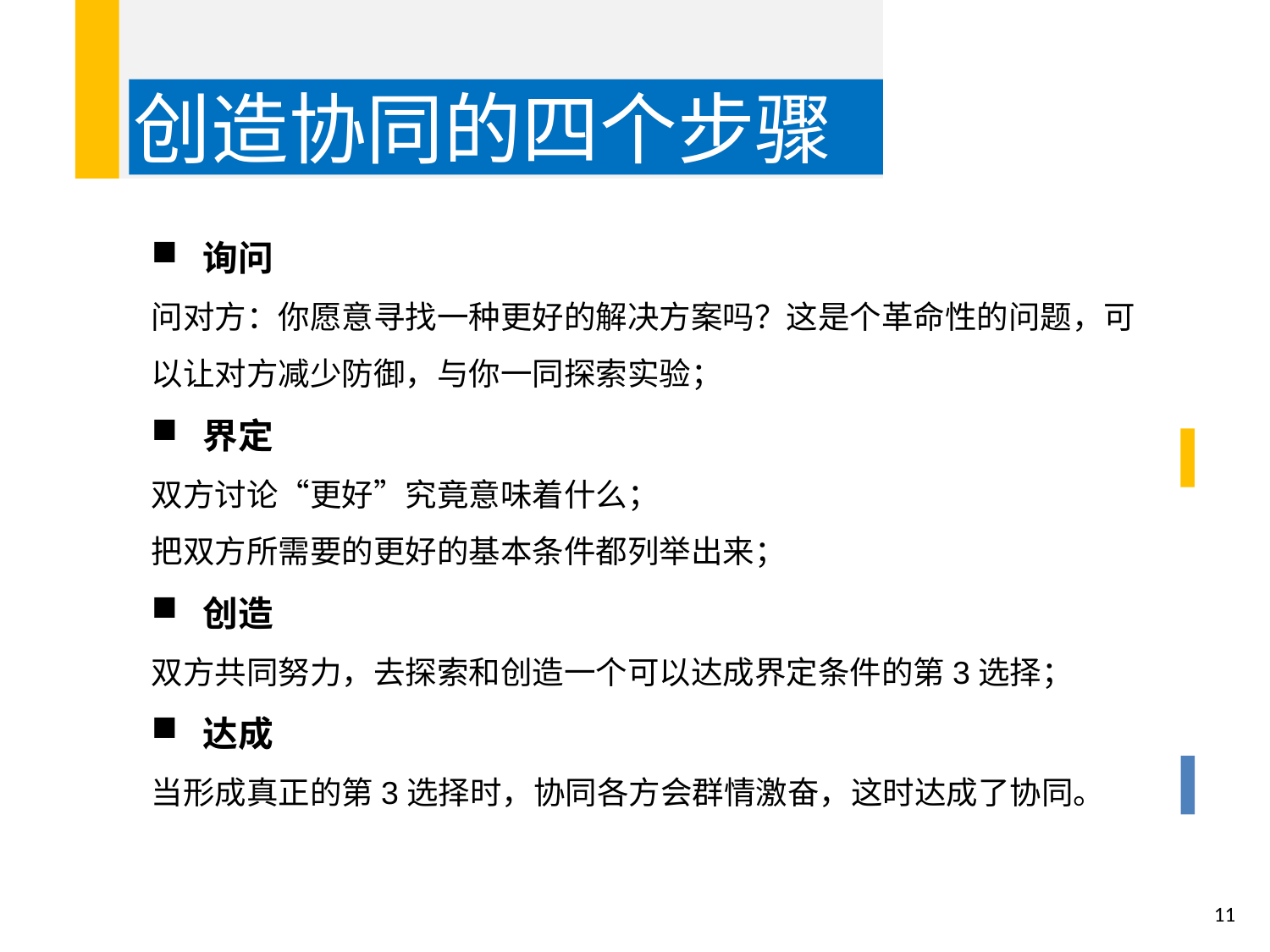

创造协同的四个步骤

  询问
问对方：你愿意寻找一种更好的解决方案吗？这是个革命性的问题，可以让对方减少防御，与你一同探索实验；
  界定
双方讨论“更好”究竟意味着什么；
把双方所需要的更好的基本条件都列举出来；
  创造
双方共同努力，去探索和创造一个可以达成界定条件的第3选择；
  达成
当形成真正的第3选择时，协同各方会群情激奋，这时达成了协同。